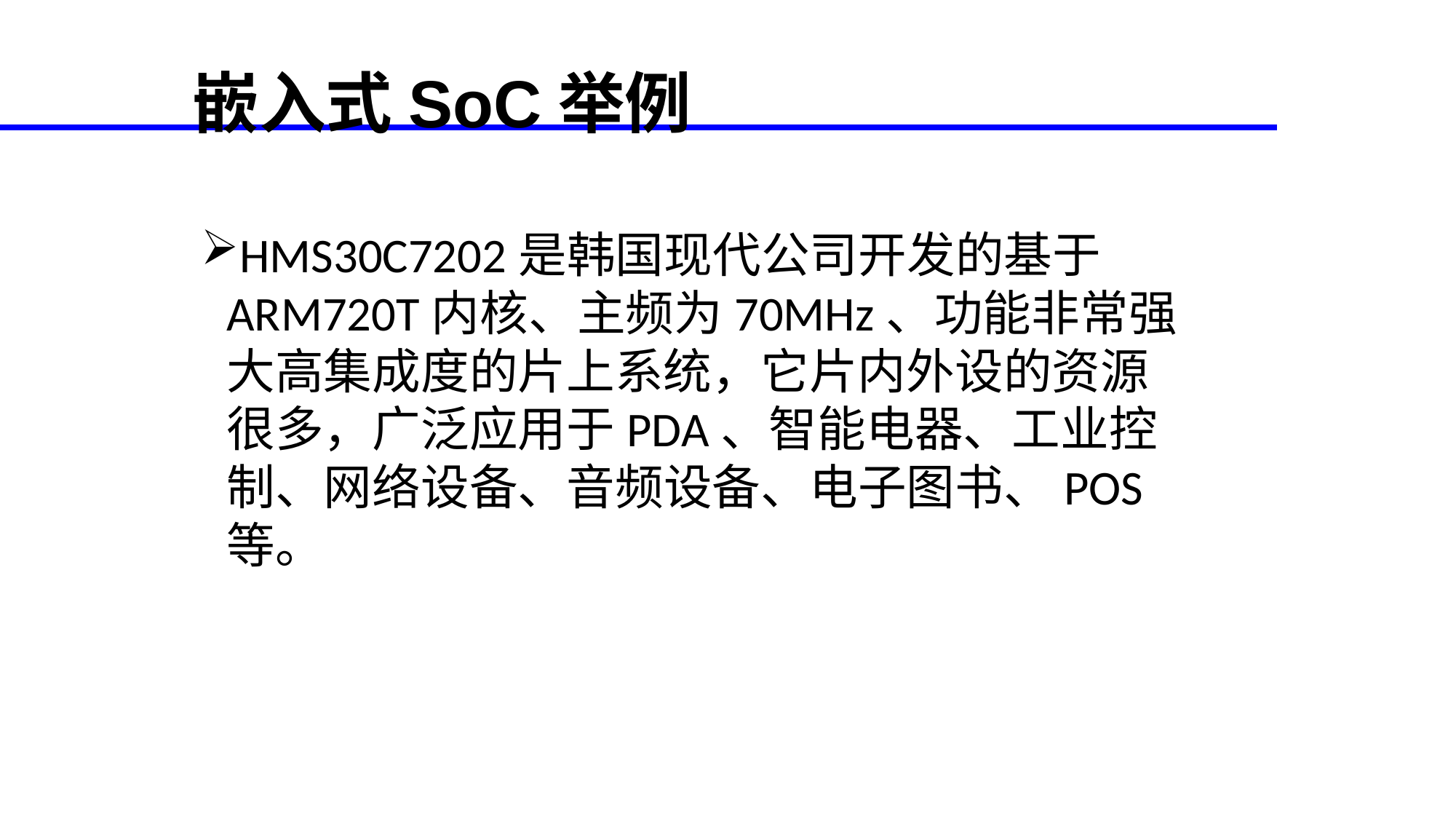

嵌入式SoC举例

HMS30C7202是韩国现代公司开发的基于ARM720T内核、主频为70MHz、功能非常强大高集成度的片上系统，它片内外设的资源很多，广泛应用于PDA、智能电器、工业控制、网络设备、音频设备、电子图书、POS等。
21